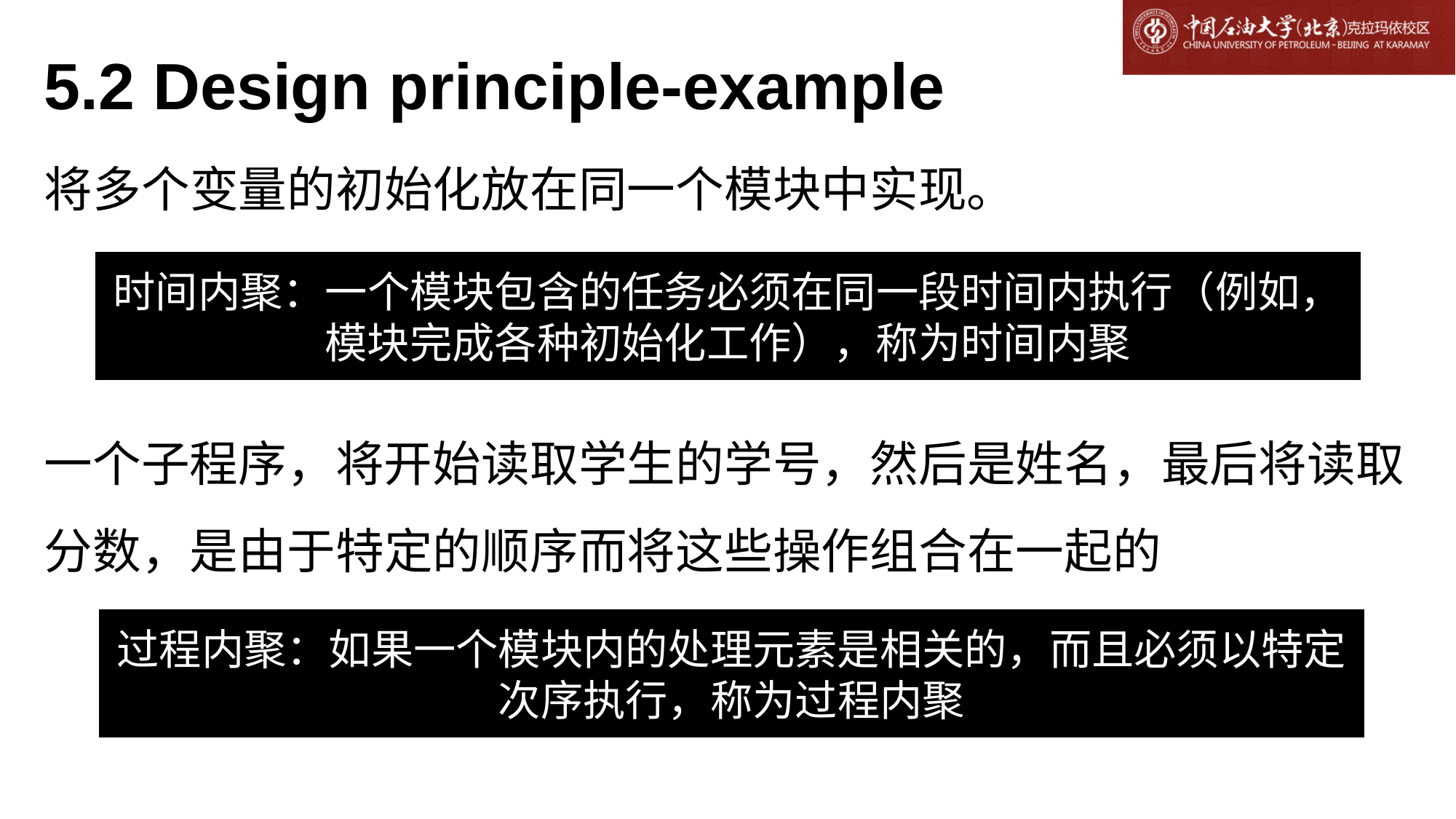

# 5.2 Design principle-example
将多个变量的初始化放在同一个模块中实现。
时间内聚：一个模块包含的任务必须在同一段时间内执行（例如，模块完成各种初始化工作），称为时间内聚
一个子程序，将开始读取学生的学号，然后是姓名，最后将读取分数，是由于特定的顺序而将这些操作组合在一起的
过程内聚：如果一个模块内的处理元素是相关的，而且必须以特定次序执行，称为过程内聚